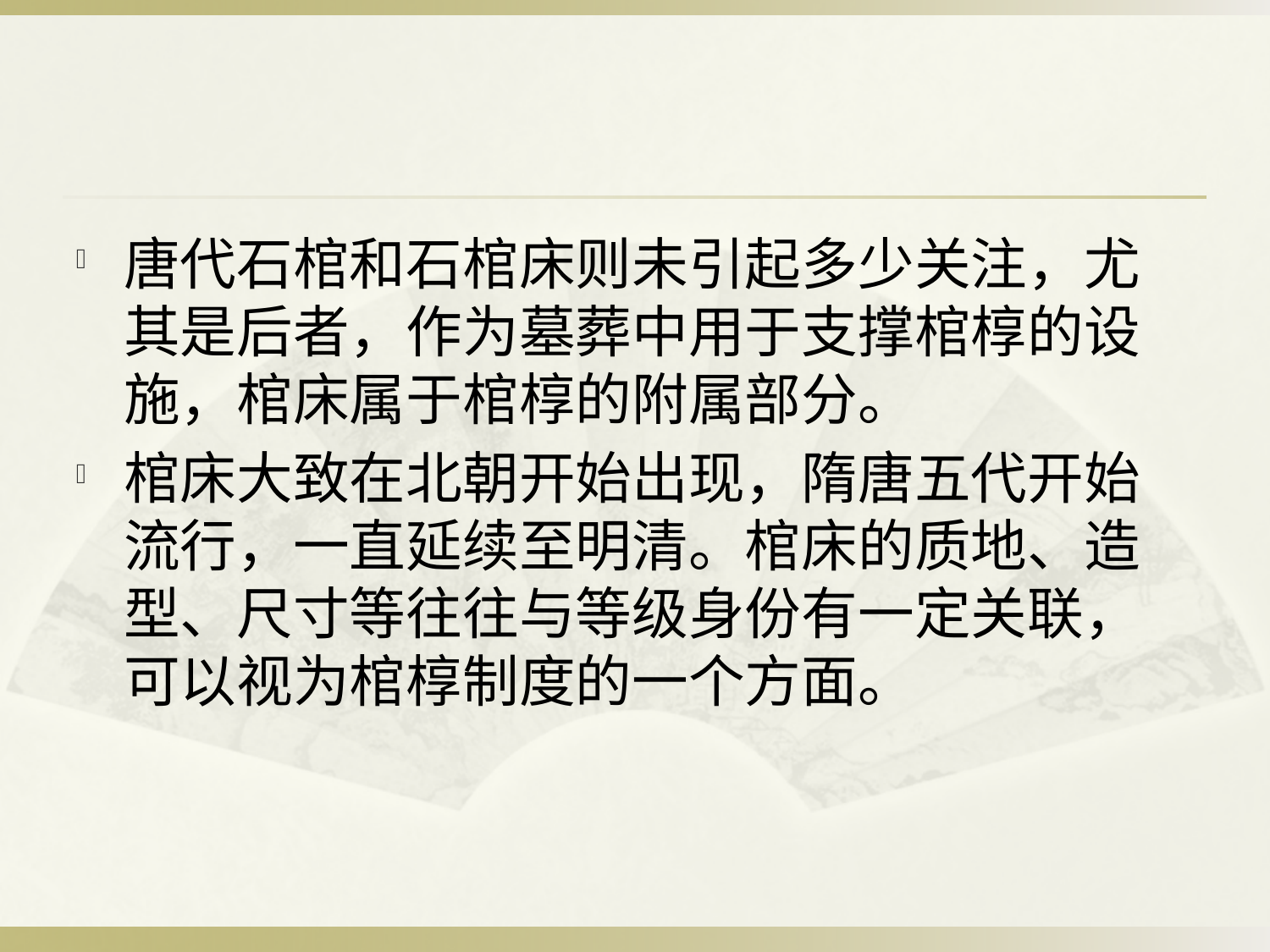

#
唐代石棺和石棺床则未引起多少关注，尤其是后者，作为墓葬中用于支撑棺椁的设施，棺床属于棺椁的附属部分。
棺床大致在北朝开始出现，隋唐五代开始流行，一直延续至明清。棺床的质地、造型、尺寸等往往与等级身份有一定关联，可以视为棺椁制度的一个方面。